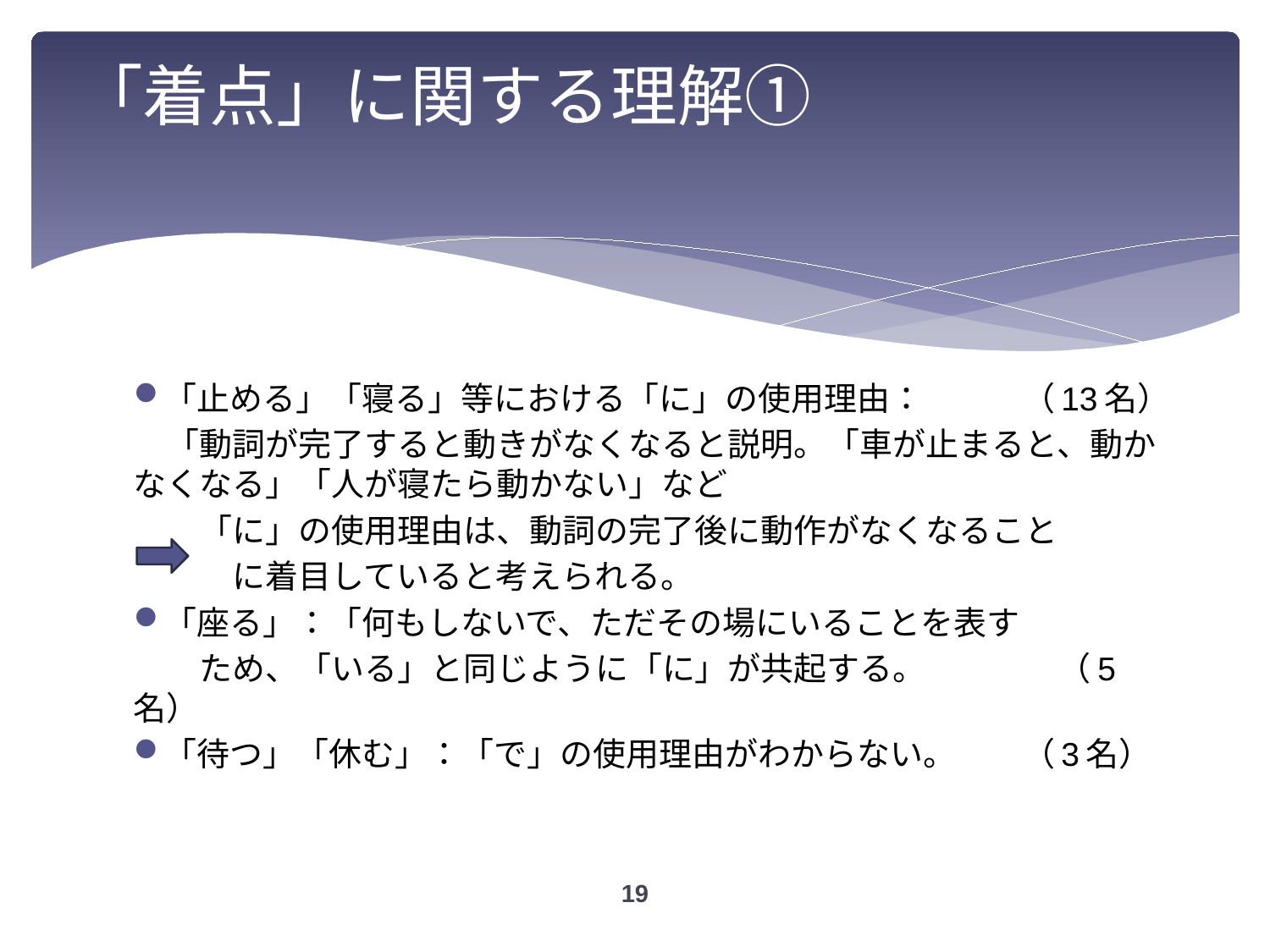

# 「着点」に関する理解①
「止める」「寝る」等における「に」の使用理由：　　　（13名）
　「動詞が完了すると動きがなくなると説明。「車が止まると、動かなくなる」「人が寝たら動かない」など
　　「に」の使用理由は、動詞の完了後に動作がなくなること
　　　に着目していると考えられる。
「座る」：「何もしないで、ただその場にいることを表す
　　ため、「いる」と同じように「に」が共起する。　　　　（5名）
「待つ」「休む」：「で」の使用理由がわからない。　　（3名）

19